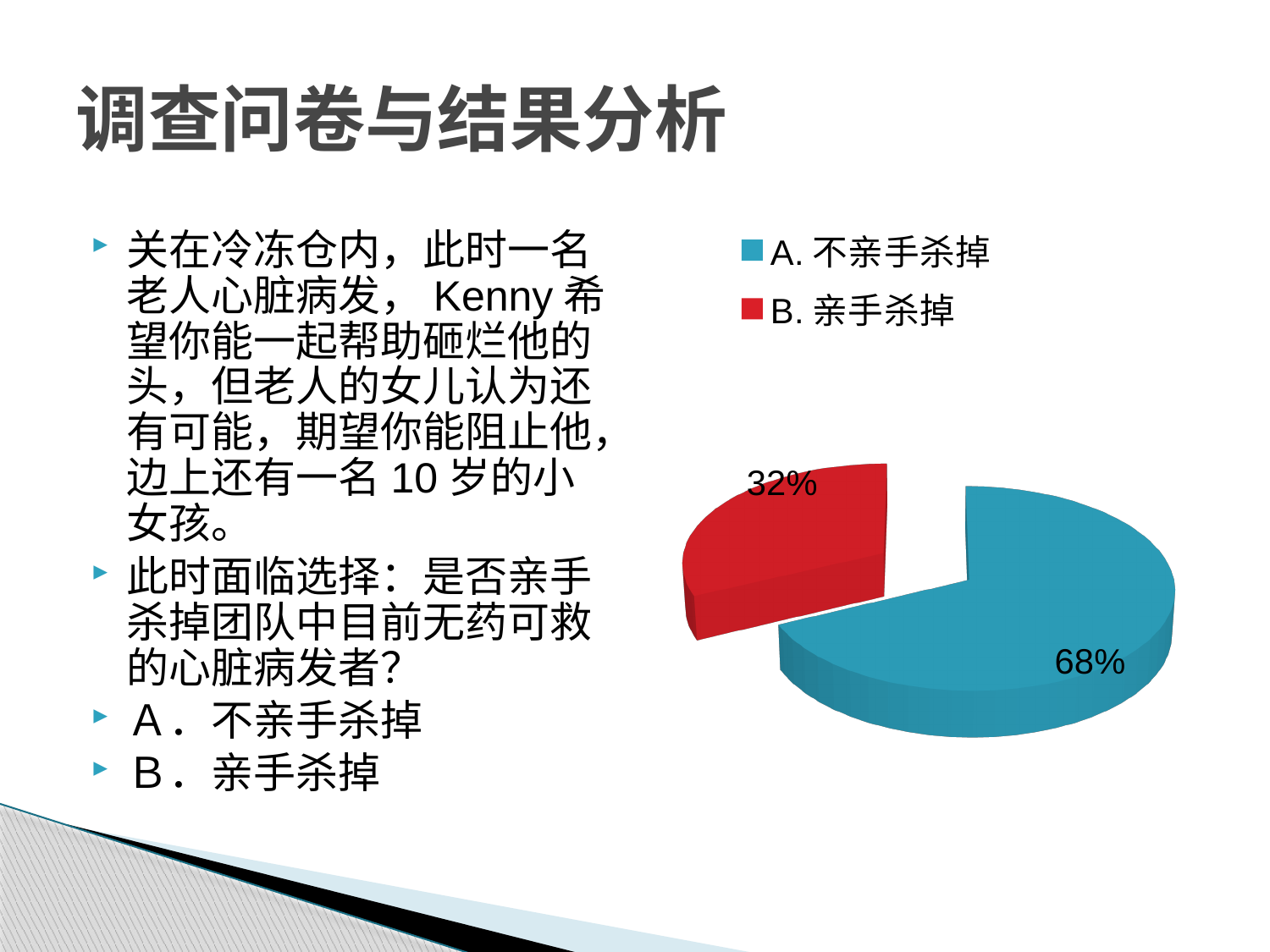

# 调查问卷与结果分析

[unsupported chart]

关在冷冻仓内，此时一名老人心脏病发，Kenny希望你能一起帮助砸烂他的头，但老人的女儿认为还有可能，期望你能阻止他，边上还有一名10岁的小女孩。
此时面临选择：是否亲手杀掉团队中目前无药可救的心脏病发者？
Ａ．不亲手杀掉
Ｂ．亲手杀掉